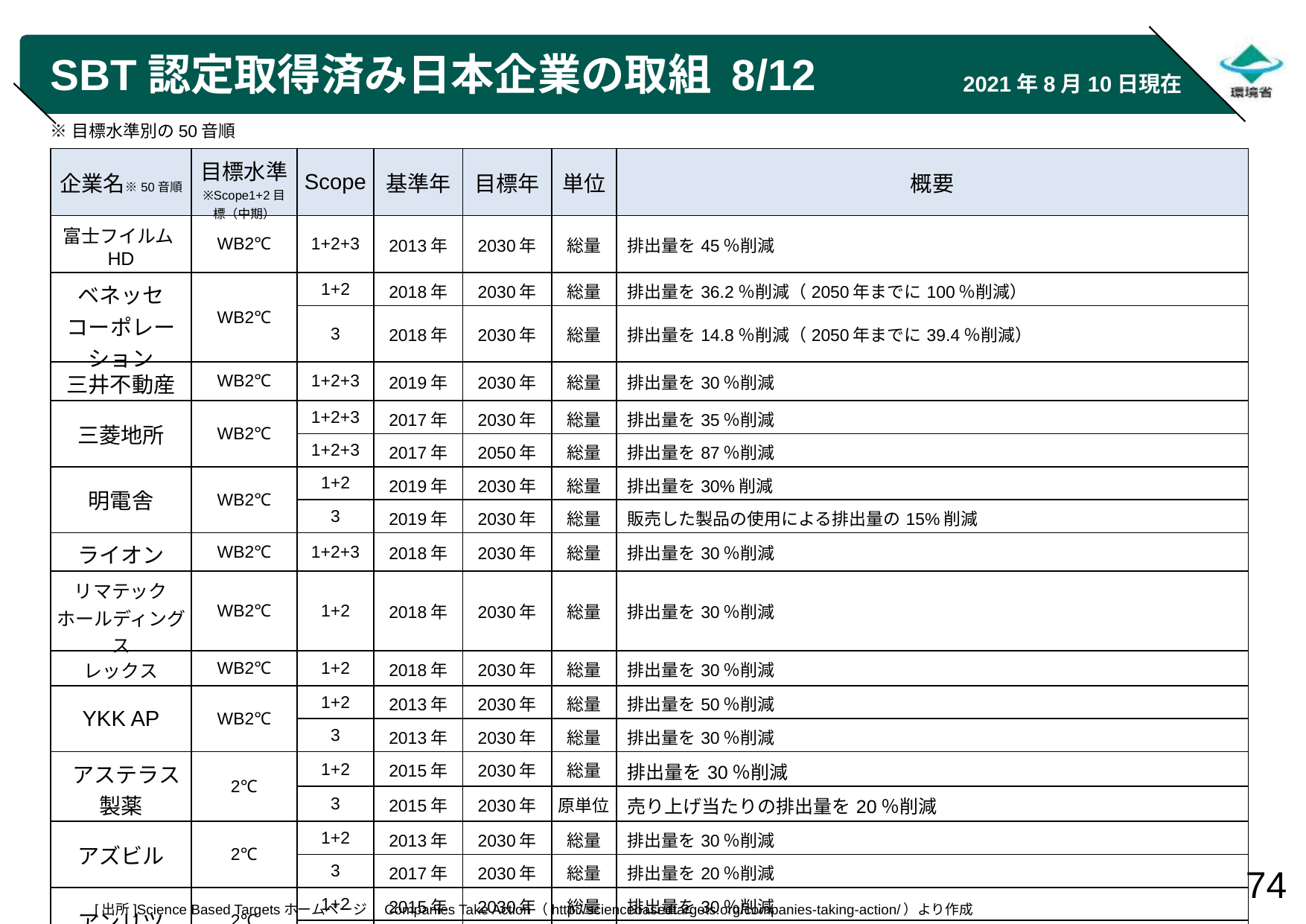

# SBT認定取得済み日本企業の取組 8/12
2021年8月10日現在
※目標水準別の50音順
| 企業名※50音順 | 目標水準 ※Scope1+2目標（中期） | Scope | 基準年 | 目標年 | 単位 | 概要 |
| --- | --- | --- | --- | --- | --- | --- |
| 富士フイルムHD | WB2℃ | 1+2+3 | 2013年 | 2030年 | 総量 | 排出量を45％削減 |
| ベネッセコーポレーション | WB2℃ | 1+2 | 2018年 | 2030年 | 総量 | 排出量を36.2％削減（2050年までに100％削減） |
|  |  | 3 | 2018年 | 2030年 | 総量 | 排出量を14.8％削減（2050年までに39.4％削減） |
| 三井不動産 | WB2℃ | 1+2+3 | 2019年 | 2030年 | 総量 | 排出量を30％削減 |
| 三菱地所 | WB2℃ | 1+2+3 | 2017年 | 2030年 | 総量 | 排出量を35％削減 |
|  |  | 1+2+3 | 2017年 | 2050年 | 総量 | 排出量を87％削減 |
| 明電舎 | WB2℃ | 1+2 | 2019年 | 2030年 | 総量 | 排出量を30%削減 |
|  |  | 3 | 2019年 | 2030年 | 総量 | 販売した製品の使用による排出量の15%削減 |
| ライオン | WB2℃ | 1+2+3 | 2018年 | 2030年 | 総量 | 排出量を30％削減 |
| リマテック ホールディングス | WB2℃ | 1+2 | 2018年 | 2030年 | 総量 | 排出量を30％削減 |
| レックス | WB2℃ | 1+2 | 2018年 | 2030年 | 総量 | 排出量を30％削減 |
| YKK AP | WB2℃ | 1+2 | 2013年 | 2030年 | 総量 | 排出量を50％削減 |
|  |  | 3 | 2013年 | 2030年 | 総量 | 排出量を30％削減 |
| アステラス 製薬 | 2℃ | 1+2 | 2015年 | 2030年 | 総量 | 排出量を30％削減 |
|  |  | 3 | 2015年 | 2030年 | 原単位 | 売り上げ当たりの排出量を20％削減 |
| アズビル | 2℃ | 1+2 | 2013年 | 2030年 | 総量 | 排出量を30％削減 |
|  |  | 3 | 2017年 | 2030年 | 総量 | 排出量を20％削減 |
| アンリツ | 2℃ | 1+2 | 2015年 | 2030年 | 総量 | 排出量を30％削減 |
|  |  | 3 | 2018年 | 2030年 | 総量 | 購入した製品・サービス、販売した製品の使用による排出量を30％削減 |
[出所]Science Based Targetsホームページ　Companies Take Action（http://sciencebasedtargets.org/companies-taking-action/）より作成